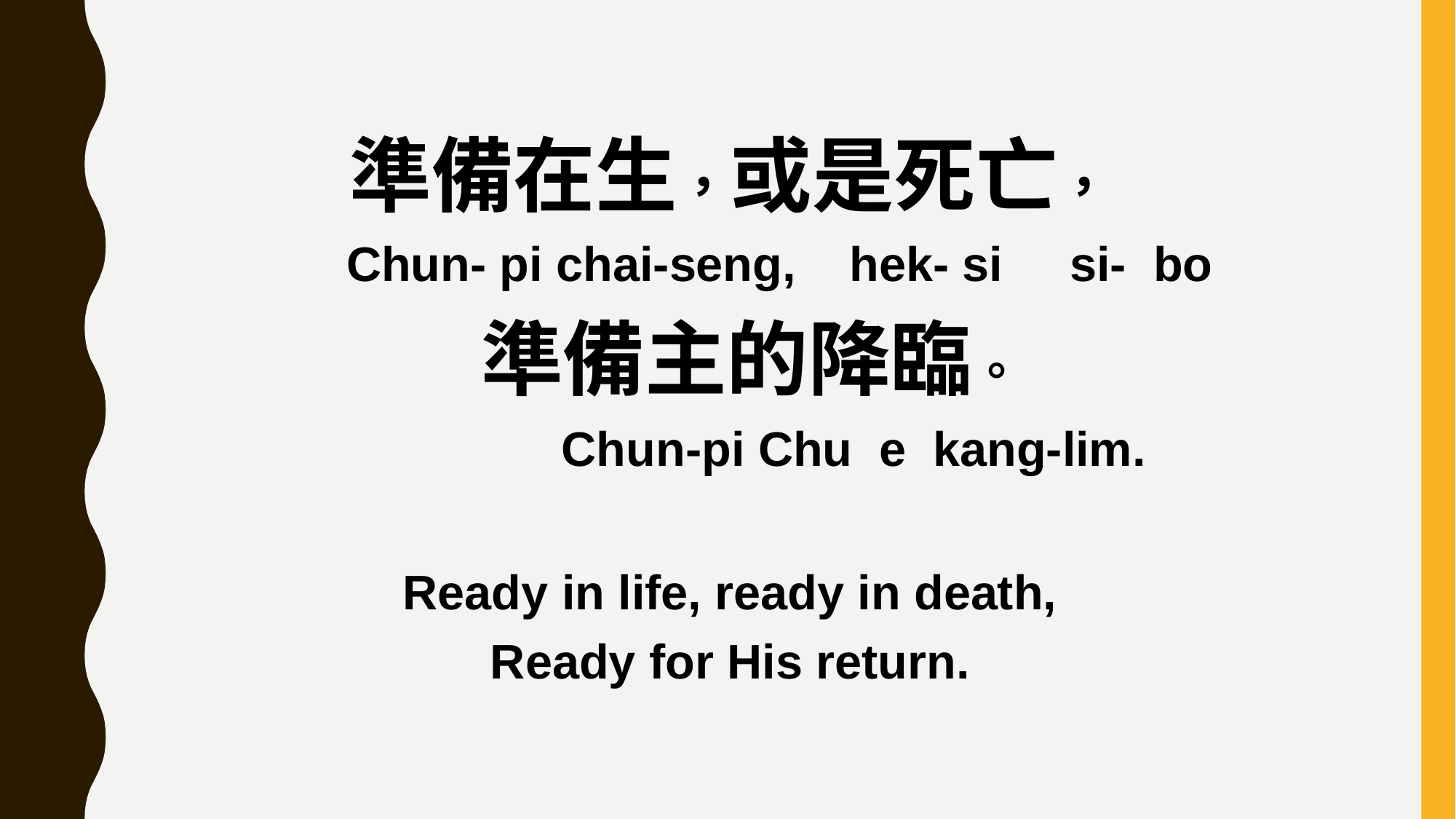

準備在生，或是死亡，
           Chun- pi chai-seng,    hek- si     si-  bo
 準備主的降臨。
                           Chun-pi Chu  e  kang-lim.

Ready in life, ready in death,
Ready for His return.